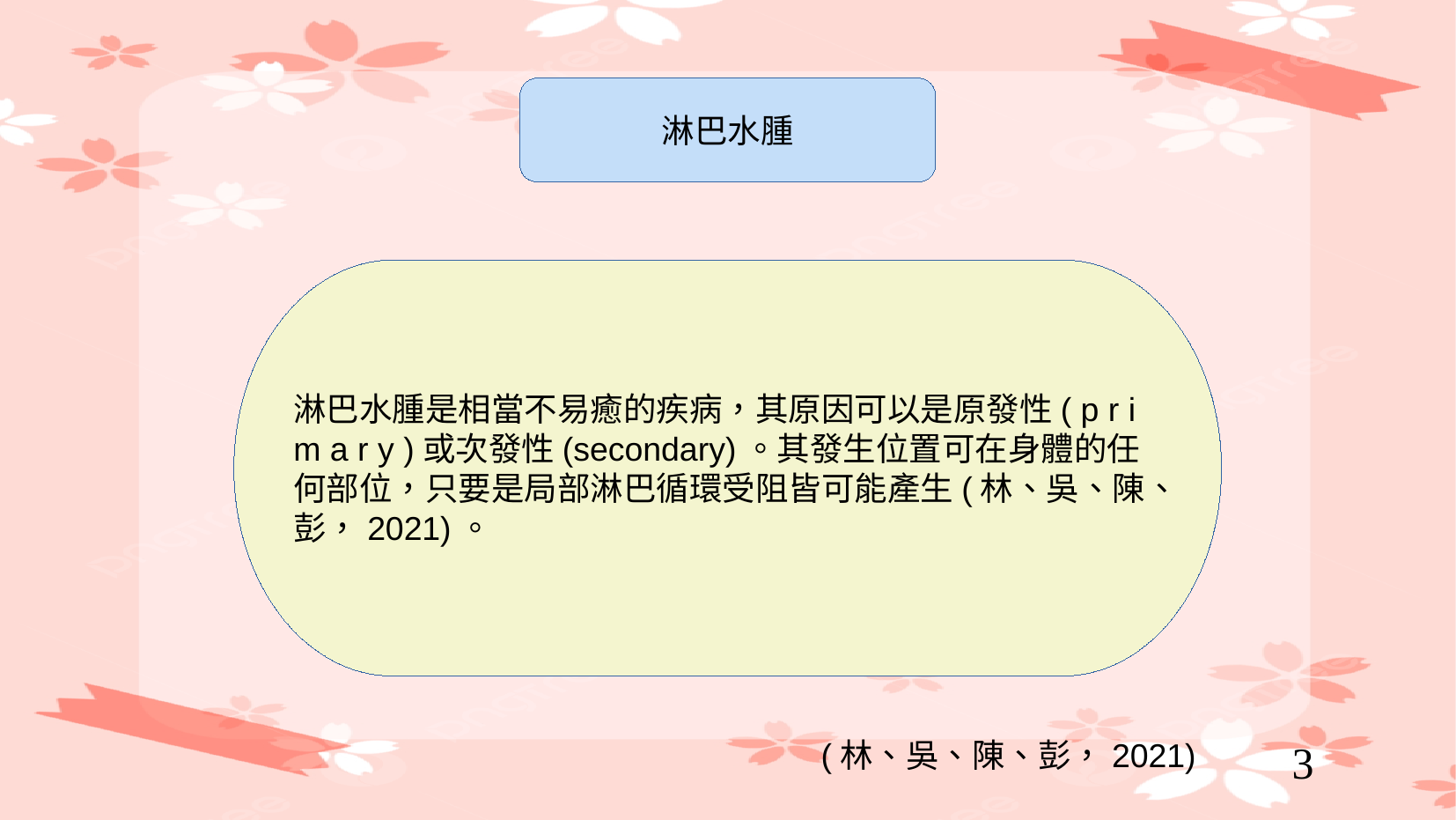

淋巴水腫
淋巴水腫是相當不易癒的疾病，其原因可以是原發性( p r i m a r y )或次發性(secondary)。其發生位置可在身體的任何部位，只要是局部淋巴循環受阻皆可能產生(林、吳、陳、彭，2021)。
(林、吳、陳、彭，2021)
3